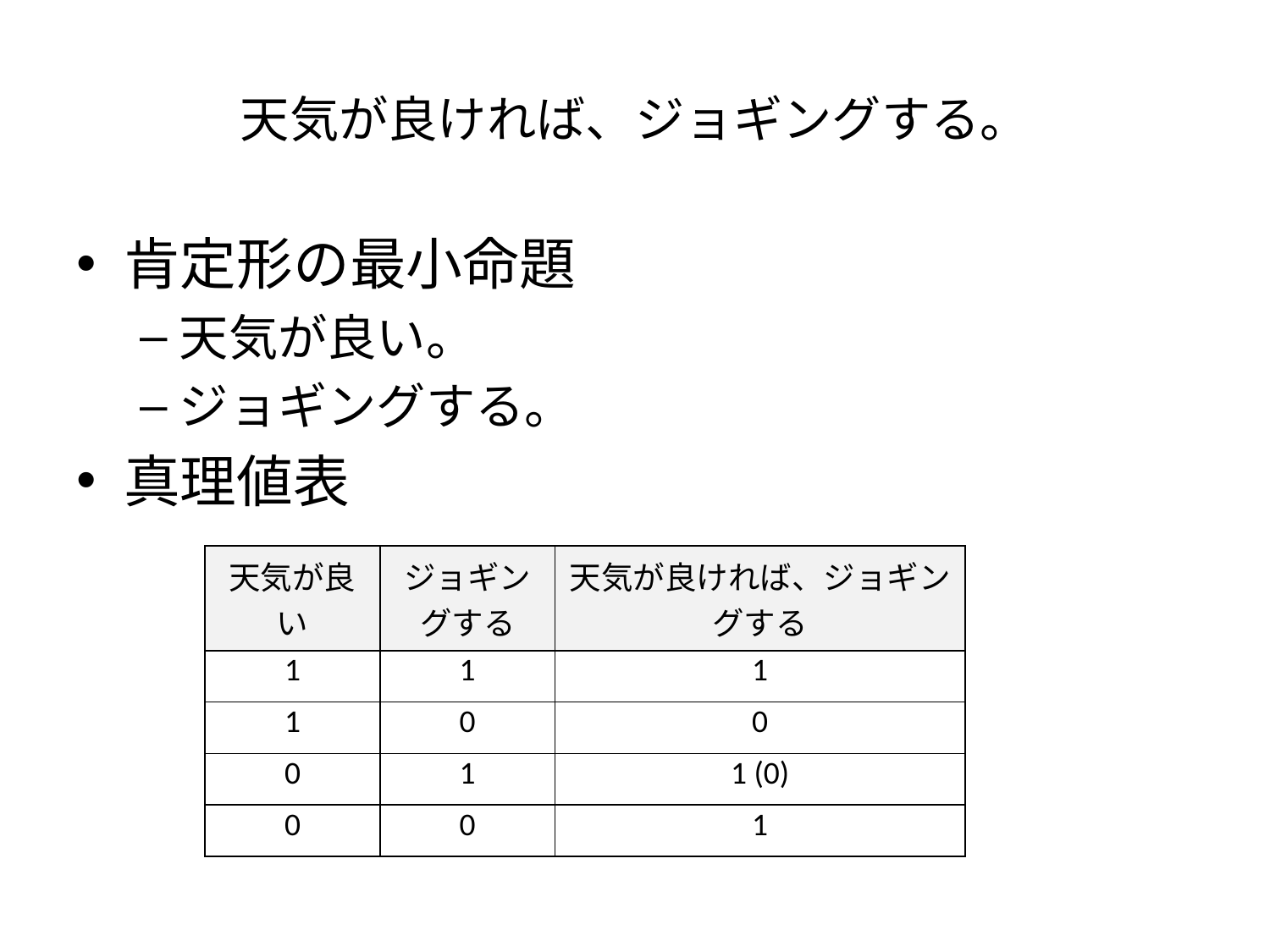

# 天気が良ければ、ジョギングする。
肯定形の最小命題
天気が良い。
ジョギングする。
真理値表
| 天気が良い | ジョギングする | 天気が良ければ、ジョギングする |
| --- | --- | --- |
| 1 | 1 | 1 |
| 1 | 0 | 0 |
| 0 | 1 | 1 (0) |
| 0 | 0 | 1 |